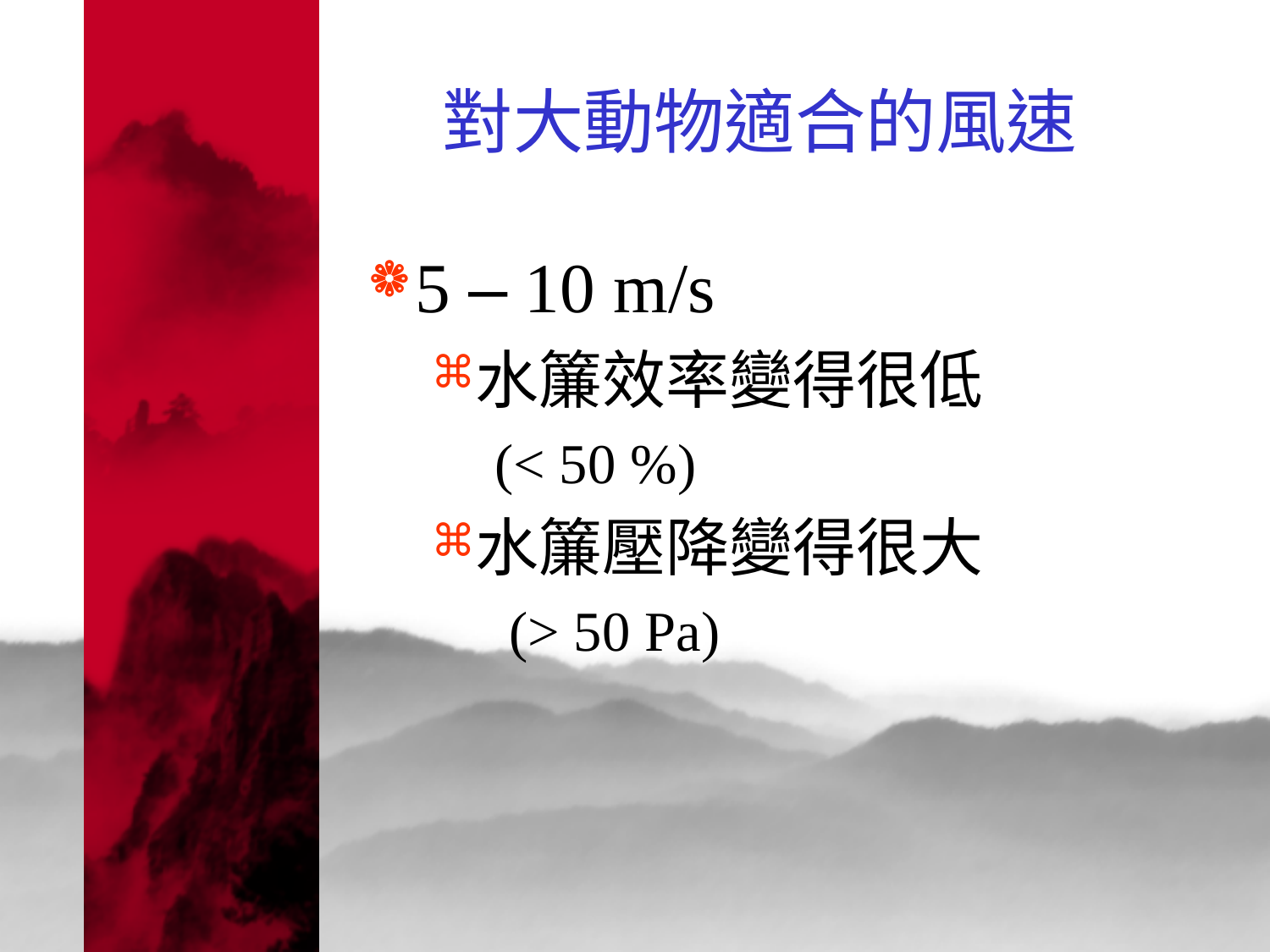

# 對大動物適合的風速
5 – 10 m/s
水簾效率變得很低
(< 50 %)
水簾壓降變得很大
 (> 50 Pa)